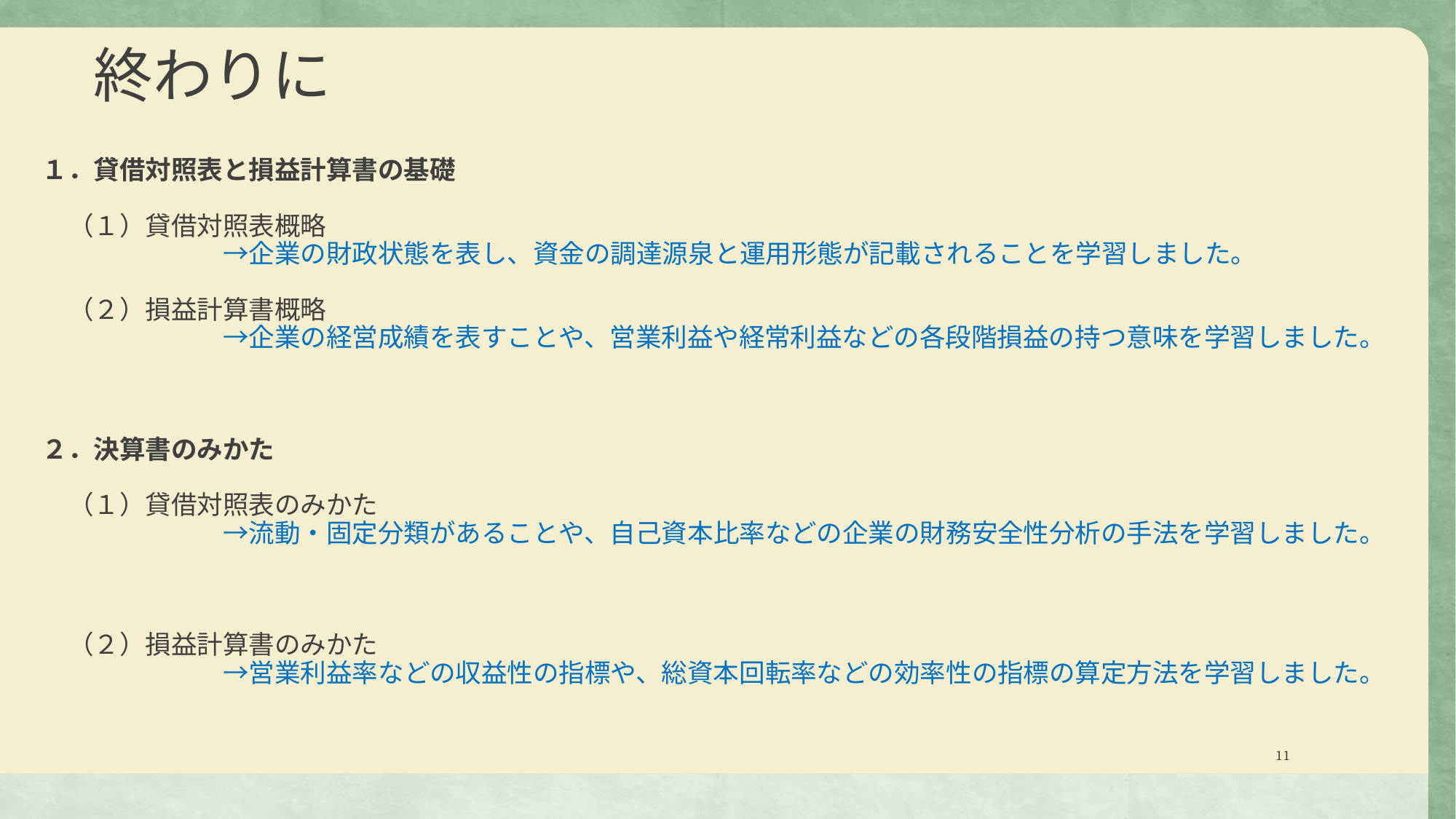

# 終わりに
１．貸借対照表と損益計算書の基礎
　（１）貸借対照表概略
　　　　　　　→企業の財政状態を表し、資金の調達源泉と運用形態が記載されることを学習しました。
　（２）損益計算書概略
　　　　　　　→企業の経営成績を表すことや、営業利益や経常利益などの各段階損益の持つ意味を学習しました。
２．決算書のみかた
　（１）貸借対照表のみかた
　　　　　　　→流動・固定分類があることや、自己資本比率などの企業の財務安全性分析の手法を学習しました。
　（２）損益計算書のみかた
　　　　　　　→営業利益率などの収益性の指標や、総資本回転率などの効率性の指標の算定方法を学習しました。
11